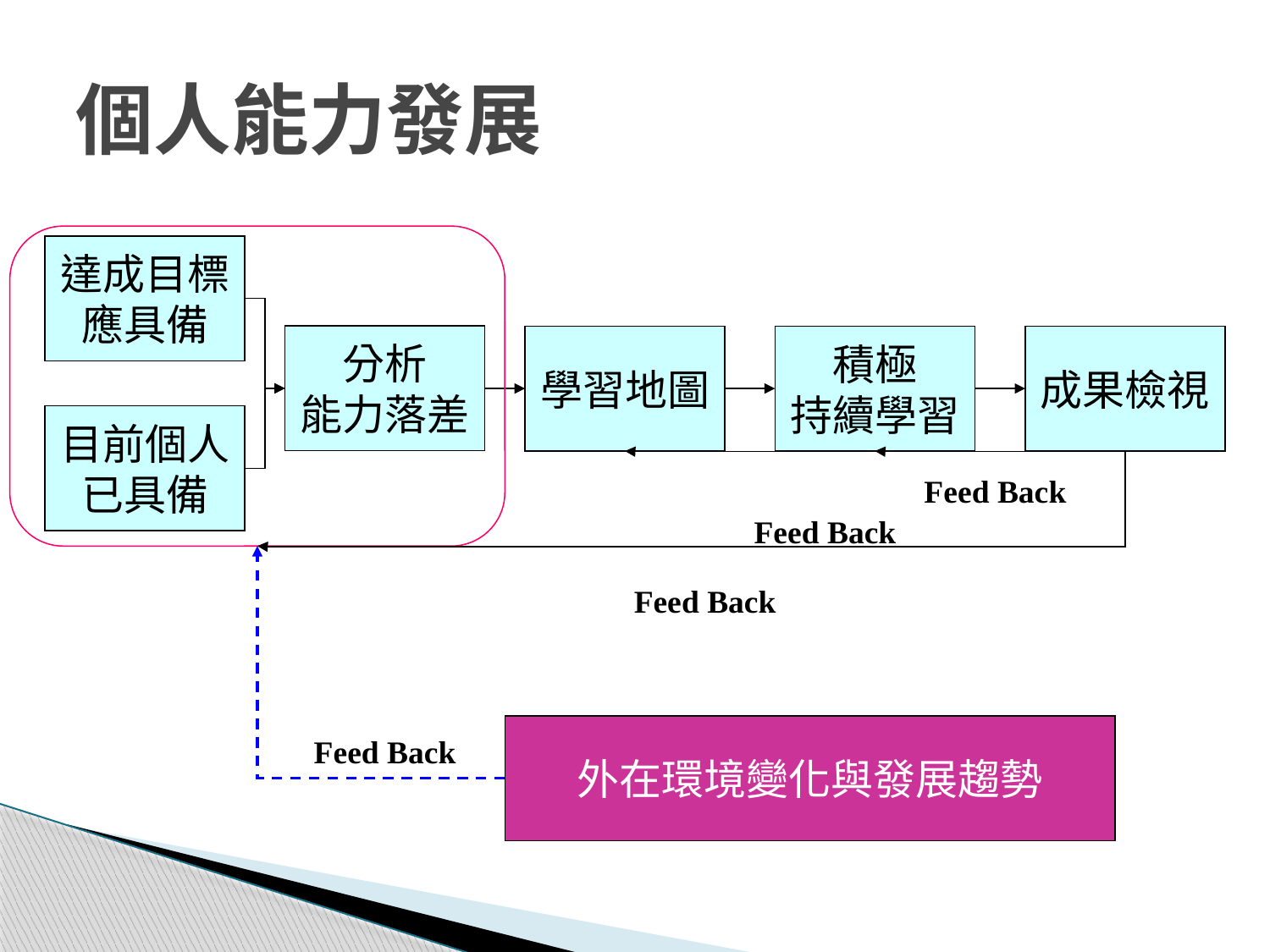

# 個人能力發展

達成目標
應具備
分析
能力落差
學習地圖
積極
持續學習
成果檢視
目前個人
已具備
Feed Back
Feed Back
Feed Back
外在環境變化與發展趨勢
Feed Back